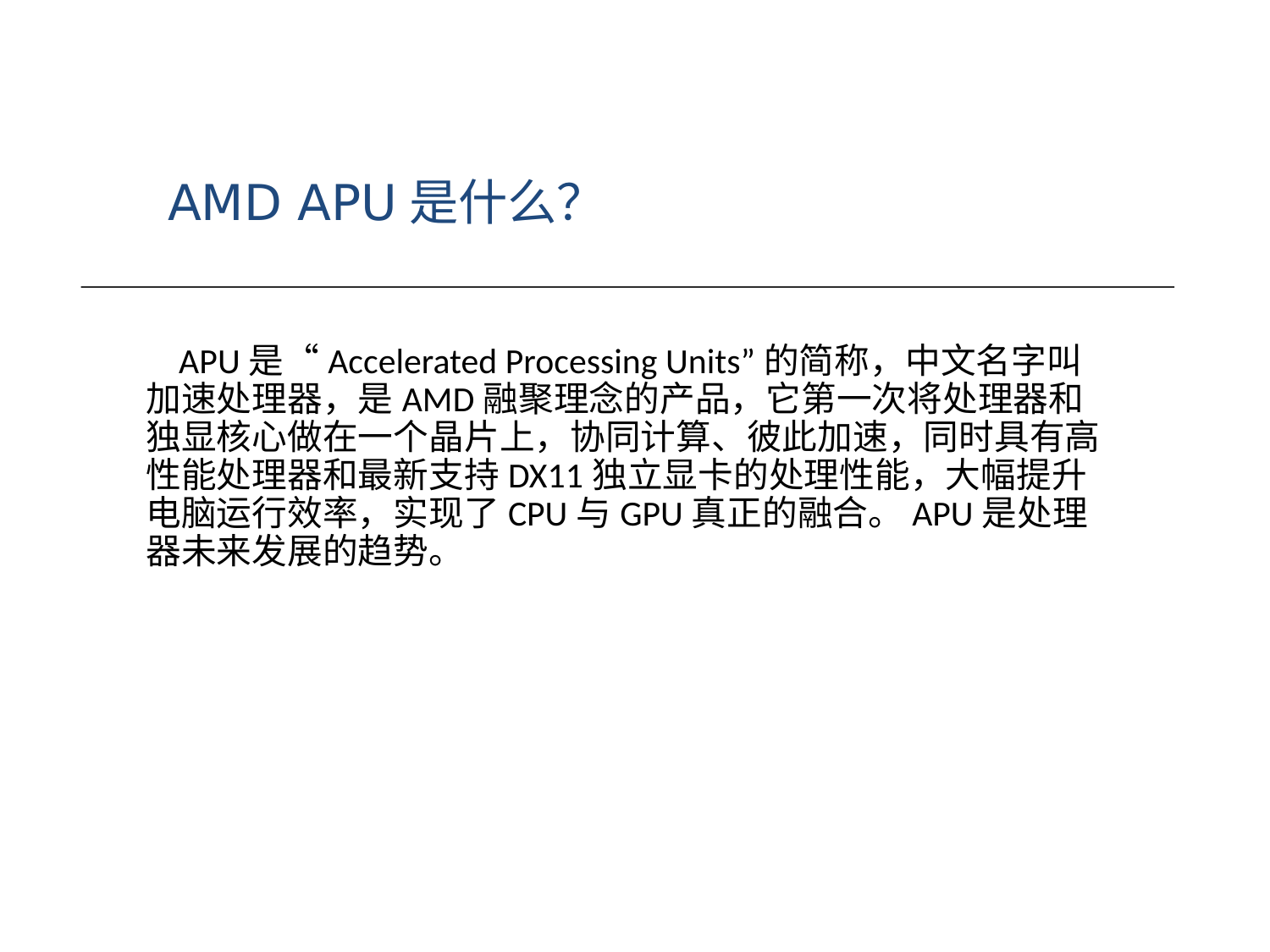

AMD APU是什么？
          APU是“Accelerated Processing Units”的简称，中文名字叫加速处理器，是AMD融聚理念的产品，它第一次将处理器和独显核心做在一个晶片上，协同计算、彼此加速，同时具有高性能处理器和最新支持DX11独立显卡的处理性能，大幅提升电脑运行效率，实现了CPU与GPU真正的融合。APU是处理器未来发展的趋势。